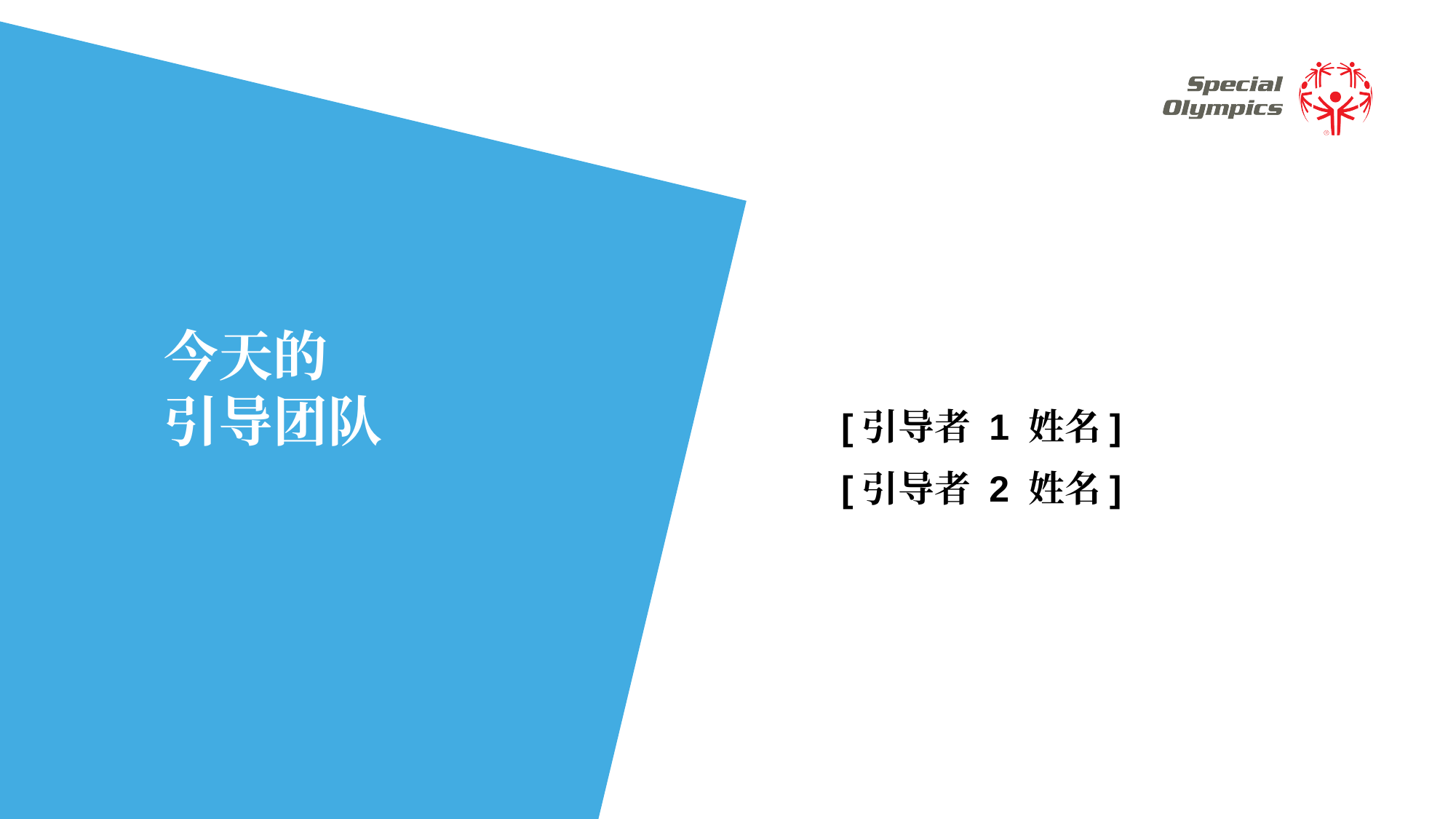

今天的
引导团队
[引导者 1 姓名]
[引导者 2 姓名]